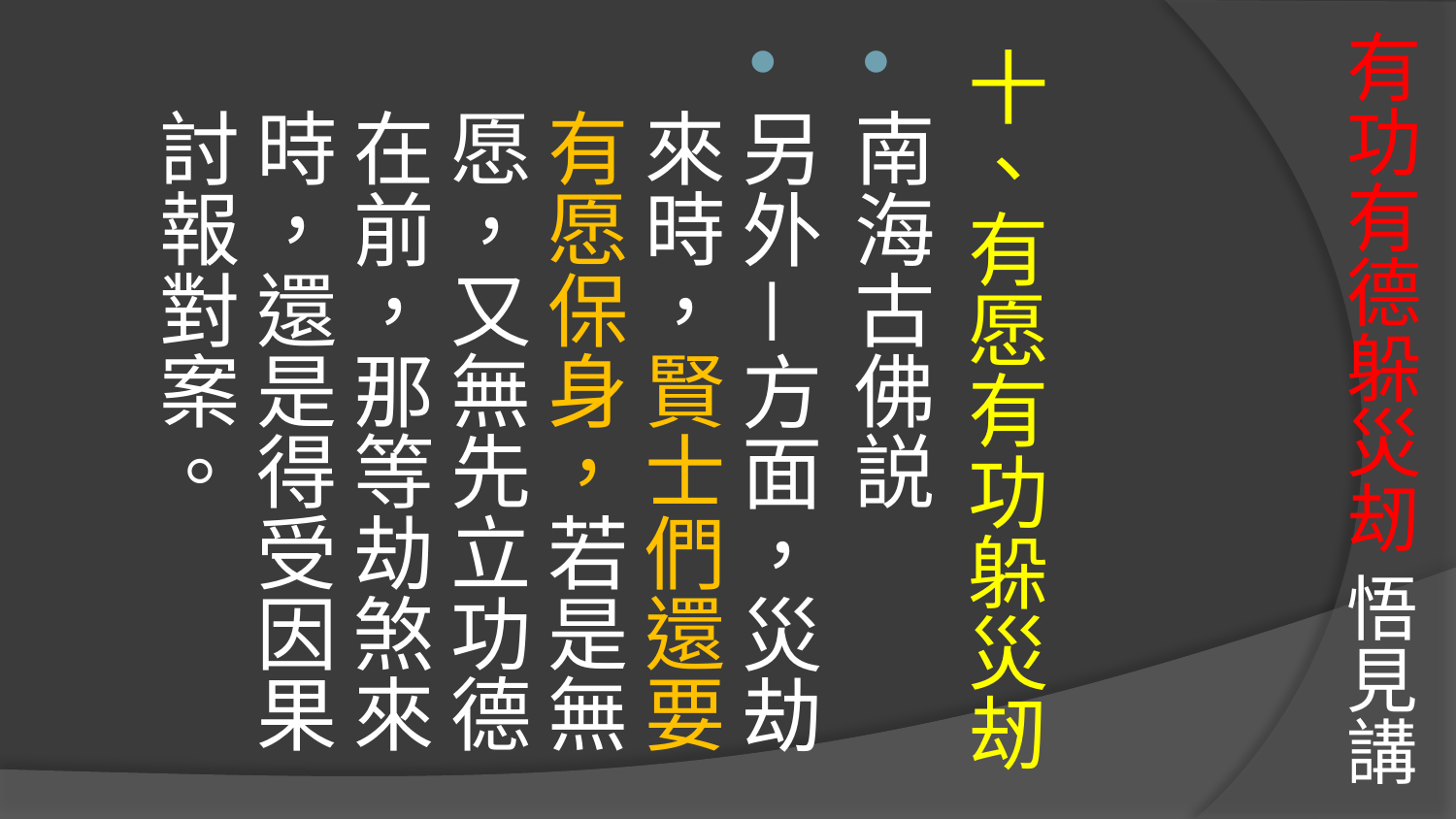

# 有功有德躲災刼 悟見講
十、有愿有功躲災刼
南海古佛説
另外－方面，災劫來時，賢士們還要有愿保身，若是無愿，又無先立功德在前，那等劫煞來時，還是得受因果討報對案。